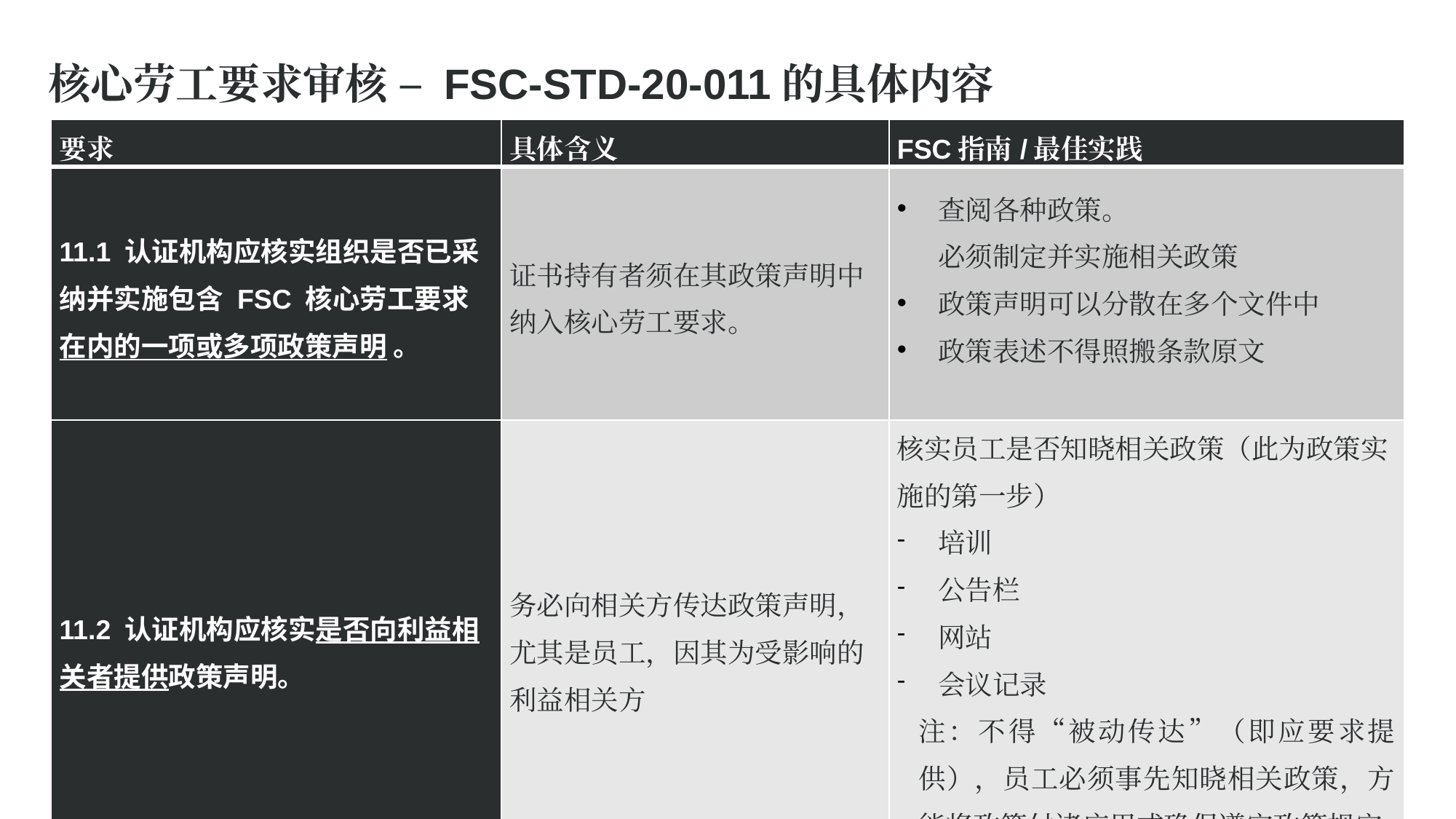

核心劳工要求审核 – FSC-STD-20-011的具体内容
| 要求 | 具体含义 | FSC指南/最佳实践 |
| --- | --- | --- |
| 11.1 认证机构应核实组织是否已采纳并实施包含 FSC 核心劳工要求在内的一项或多项政策声明 。 | 证书持有者须在其政策声明中纳入核心劳工要求。 | 查阅各种政策。 必须制定并实施相关政策 政策声明可以分散在多个文件中 政策表述不得照搬条款原文 |
| 11.2 认证机构应核实是否向利益相关者提供政策声明。 | 务必向相关方传达政策声明，尤其是员工，因其为受影响的利益相关方 | 核实员工是否知晓相关政策（此为政策实施的第一步） 培训 公告栏 网站 会议记录 注：不得“被动传达”（即应要求提供），员工必须事先知晓相关政策，方能将政策付诸应用或确保遵守政策规定 |